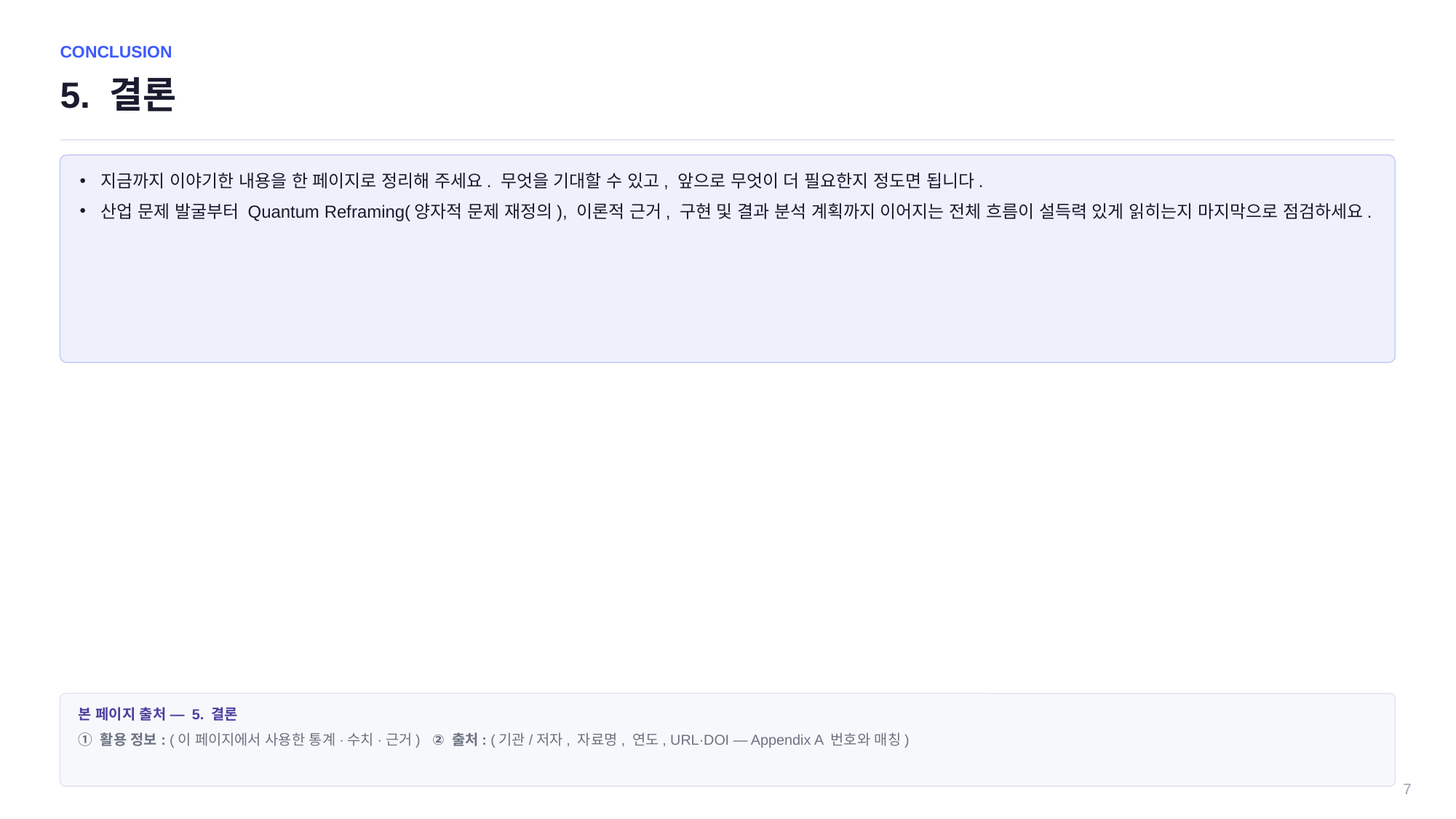

CONCLUSION
5. 결론

지금까지 이야기한 내용을 한 페이지로 정리해 주세요. 무엇을 기대할 수 있고, 앞으로 무엇이 더 필요한지 정도면 됩니다.
산업 문제 발굴부터 Quantum Reframing(양자적 문제 재정의), 이론적 근거, 구현 및 결과 분석 계획까지 이어지는 전체 흐름이 설득력 있게 읽히는지 마지막으로 점검하세요.

본 페이지 출처 — 5. 결론
① 활용 정보: (이 페이지에서 사용한 통계·수치·근거)   ② 출처: (기관/저자, 자료명, 연도, URL·DOI — Appendix A 번호와 매칭)
7